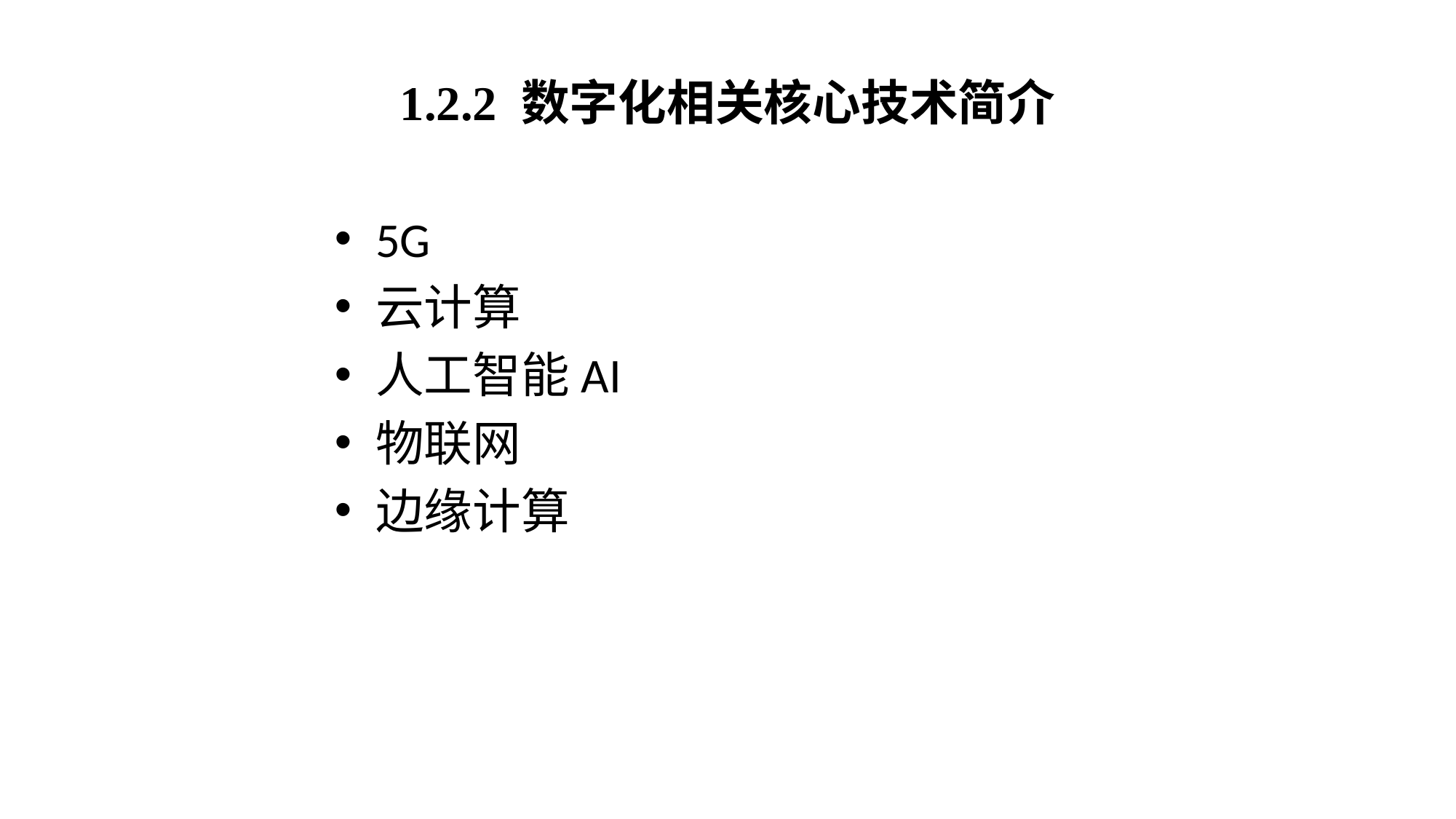

# 1.2.2 数字化相关核心技术简介
5G
云计算
人工智能AI
物联网
边缘计算